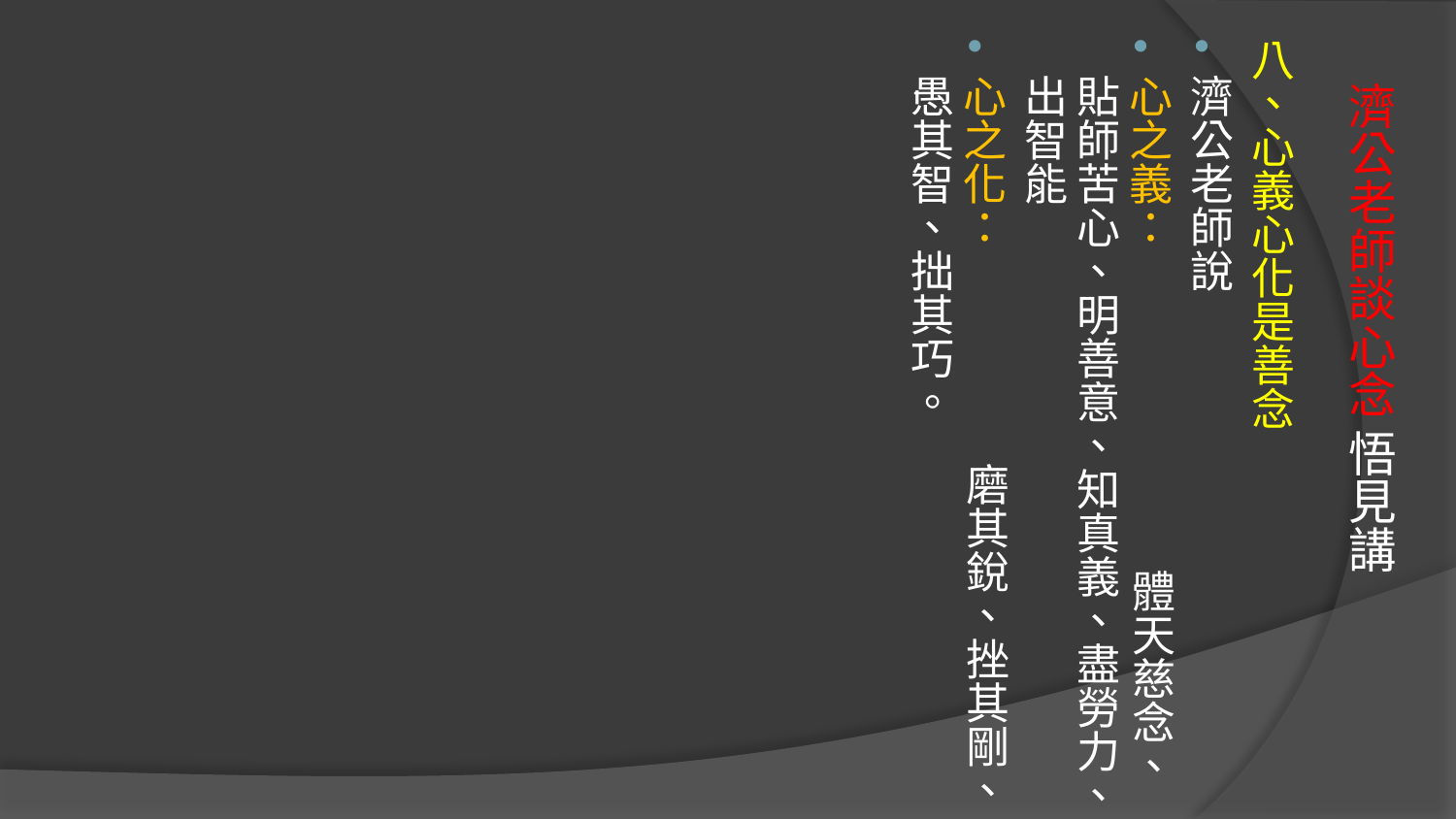

八、心義心化是善念
濟公老師說
心之義：                                 體天慈念、貼師苦心、明善意、知真義、盡勞力、出智能
心之化：                      磨其銳、挫其剛、愚其智、拙其巧。

# 濟公老師談心念 悟見講